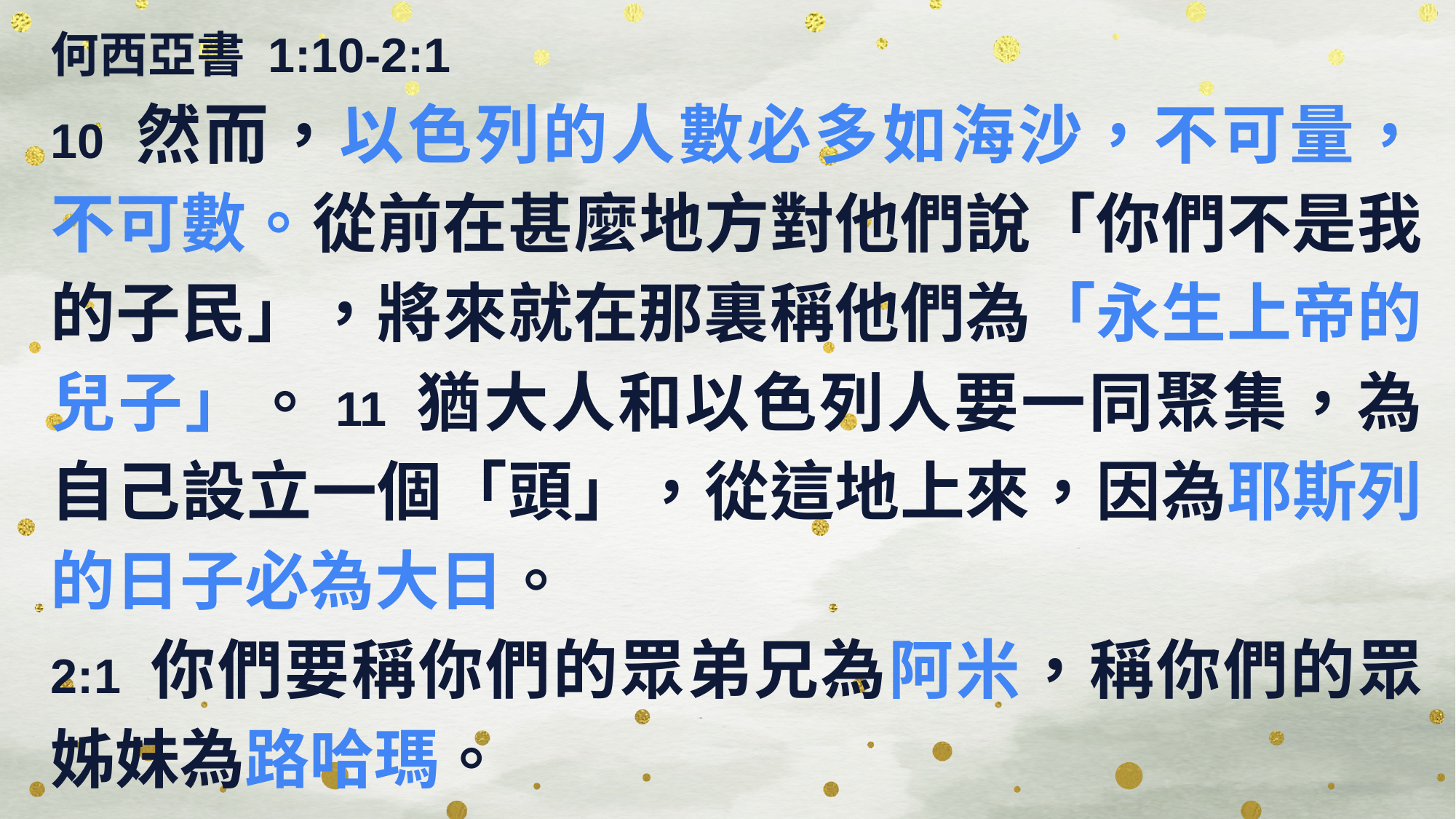

何西亞書 1:10-2:1
10 然而，以色列的人數必多如海沙，不可量，不可數。從前在甚麼地方對他們說「你們不是我的子民」，將來就在那裏稱他們為「永生上帝的兒子」。11 猶大人和以色列人要一同聚集，為自己設立一個「頭」，從這地上來，因為耶斯列的日子必為大日。
2:1 你們要稱你們的眾弟兄為阿米，稱你們的眾姊妹為路哈瑪。